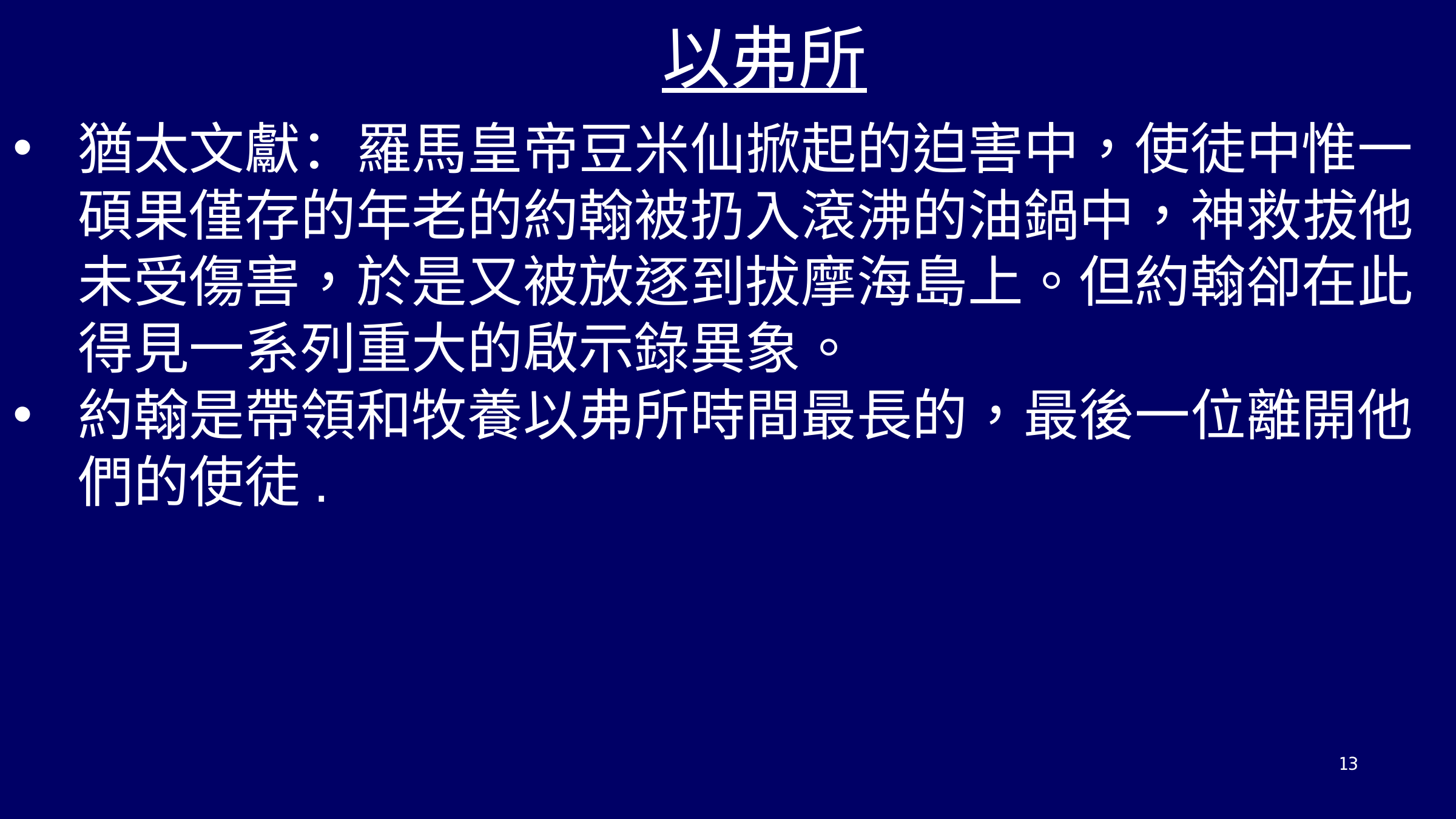

以弗所

猶太文獻：羅馬皇帝豆米仙掀起的迫害中，使徒中惟一碩果僅存的年老的約翰被扔入滾沸的油鍋中，神救拔他未受傷害，於是又被放逐到拔摩海島上。但約翰卻在此得見一系列重大的啟示錄異象。
約翰是帶領和牧養以弗所時間最長的，最後一位離開他們的使徒.
13